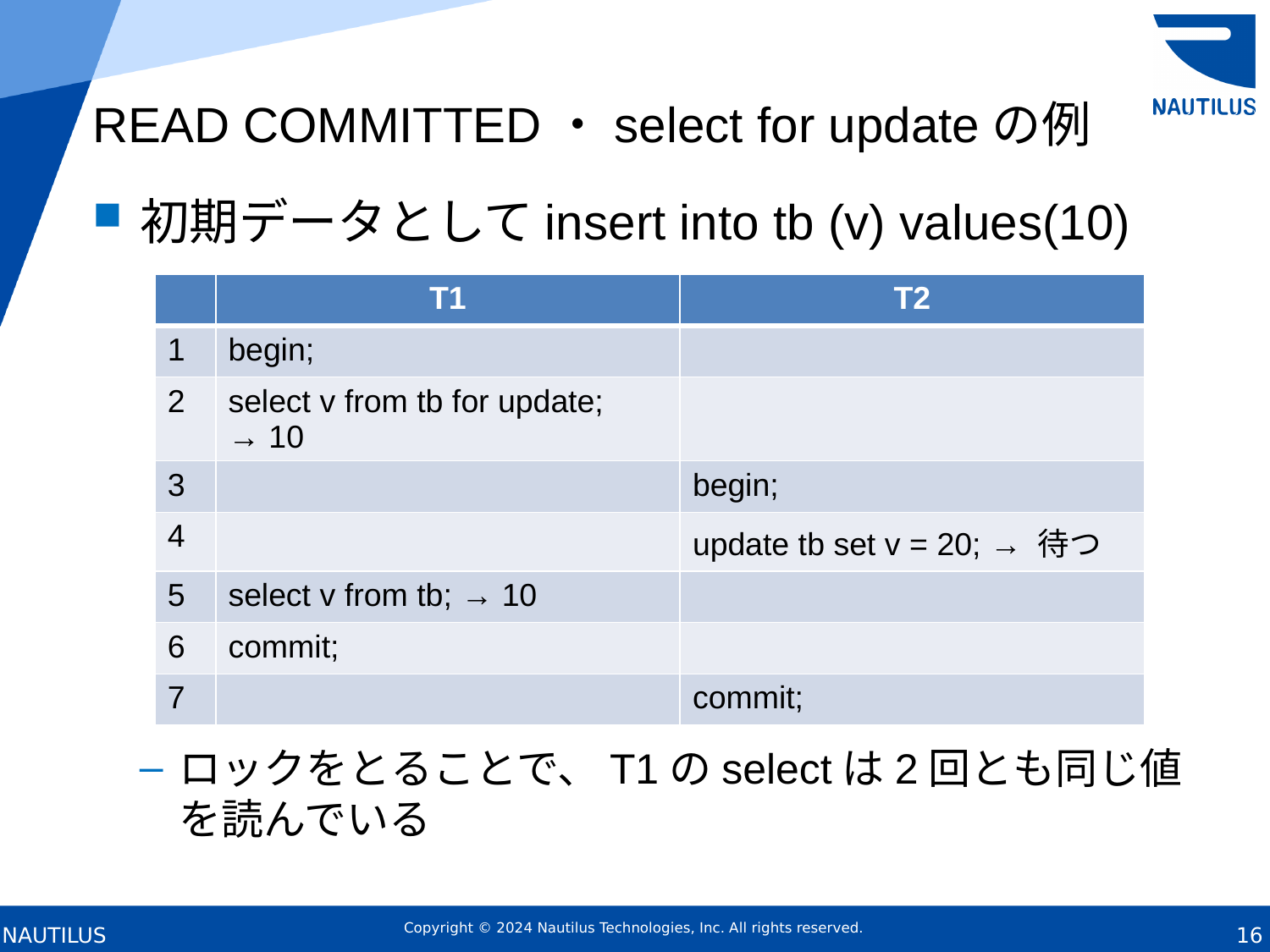

# READ COMMITTED・select for updateの例
初期データとしてinsert into tb (v) values(10)

ロックをとることで、T1のselectは2回とも同じ値を読んでいる

|  | T1 | T2 |
| --- | --- | --- |
| 1 | begin; |  |
| 2 | select v from tb for update; → 10 |  |
| 3 |  | begin; |
| 4 |  | update tb set v = 20; → 待つ |
| 5 | select v from tb; → 10 |  |
| 6 | commit; |  |
| 7 |  | commit; |